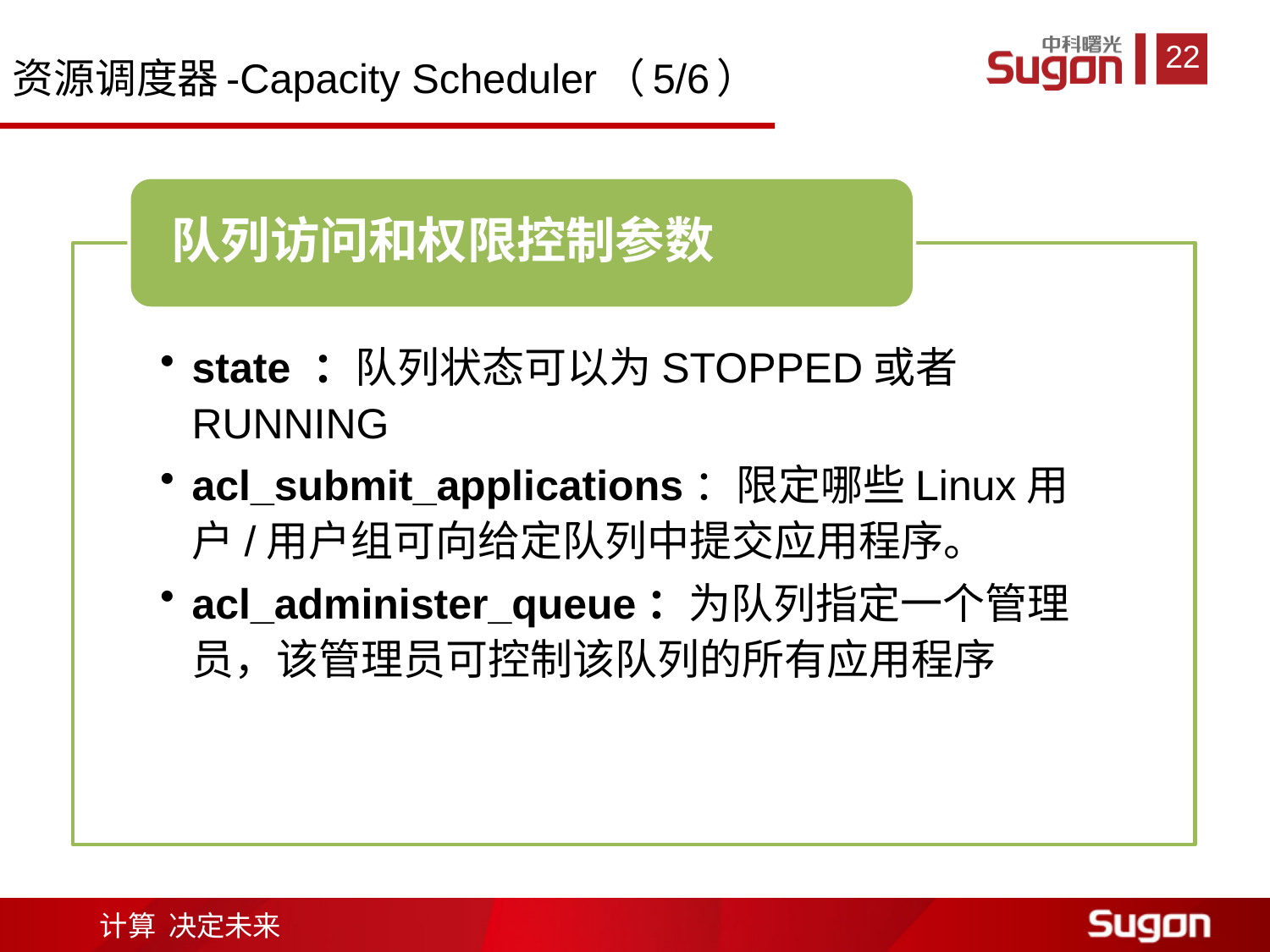

资源调度器-Capacity Scheduler（5/6）
state ：队列状态可以为STOPPED或者RUNNING
acl_submit_applications：限定哪些Linux用户/用户组可向给定队列中提交应用程序。
acl_administer_queue：为队列指定一个管理员，该管理员可控制该队列的所有应用程序
队列访问和权限控制参数